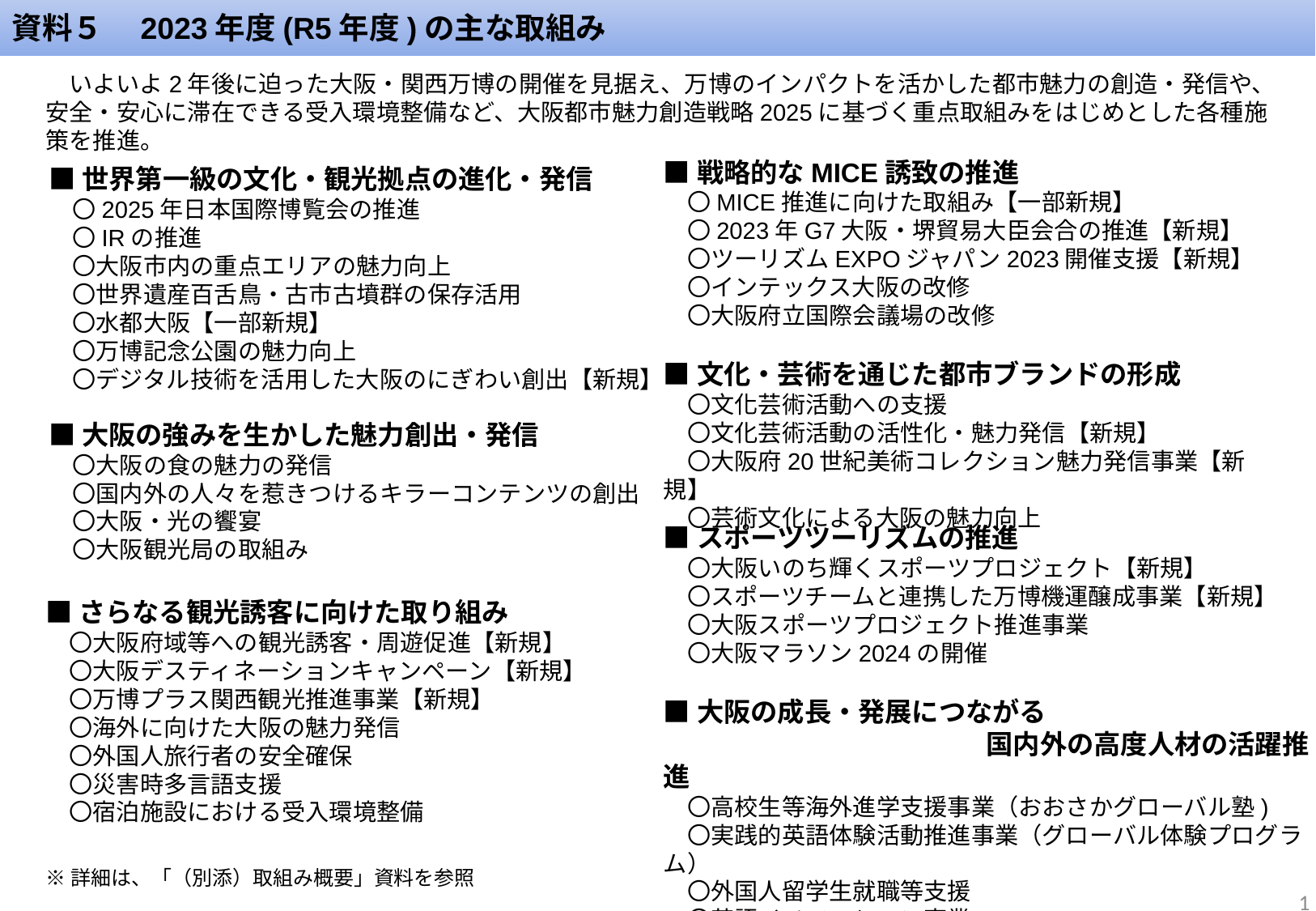

資料５　2023年度(R5年度)の主な取組み
　いよいよ2年後に迫った大阪・関西万博の開催を見据え、万博のインパクトを活かした都市魅力の創造・発信や、安全・安心に滞在できる受入環境整備など、大阪都市魅力創造戦略2025に基づく重点取組みをはじめとした各種施策を推進。
■戦略的なMICE誘致の推進
　〇MICE推進に向けた取組み【一部新規】
　〇2023年G7大阪・堺貿易大臣会合の推進【新規】
　〇ツーリズムEXPOジャパン2023開催支援【新規】
　〇インテックス大阪の改修
　〇大阪府立国際会議場の改修

■文化・芸術を通じた都市ブランドの形成
　〇文化芸術活動への支援
　〇文化芸術活動の活性化・魅力発信【新規】
　〇大阪府20世紀美術コレクション魅力発信事業【新規】
　〇芸術文化による大阪の魅力向上
■世界第一級の文化・観光拠点の進化・発信
　〇2025年日本国際博覧会の推進
　〇IRの推進
　〇大阪市内の重点エリアの魅力向上
　〇世界遺産百舌鳥・古市古墳群の保存活用
　〇水都大阪【一部新規】
　〇万博記念公園の魅力向上
　〇デジタル技術を活用した大阪のにぎわい創出【新規】

■大阪の強みを生かした魅力創出・発信
　〇大阪の食の魅力の発信
　〇国内外の人々を惹きつけるキラーコンテンツの創出
　〇大阪・光の饗宴
　〇大阪観光局の取組み
■スポーツツーリズムの推進
　〇大阪いのち輝くスポーツプロジェクト【新規】
　〇スポーツチームと連携した万博機運醸成事業【新規】
　〇大阪スポーツプロジェクト推進事業
　〇大阪マラソン2024の開催

■大阪の成長・発展につながる
　　　　　　　　　　　　国内外の高度人材の活躍推進
　〇高校生等海外進学支援事業（おおさかグローバル塾)
　〇実践的英語体験活動推進事業（グローバル体験プログラム）
　〇外国人留学生就職等支援
　〇英語イノベーション事業

■さらなる観光誘客に向けた取り組み
　〇大阪府域等への観光誘客・周遊促進【新規】
　〇大阪デスティネーションキャンペーン【新規】
　〇万博プラス関西観光推進事業【新規】
　〇海外に向けた大阪の魅力発信
　〇外国人旅行者の安全確保
　〇災害時多言語支援
　〇宿泊施設における受入環境整備

※詳細は、「（別添）取組み概要」資料を参照
1